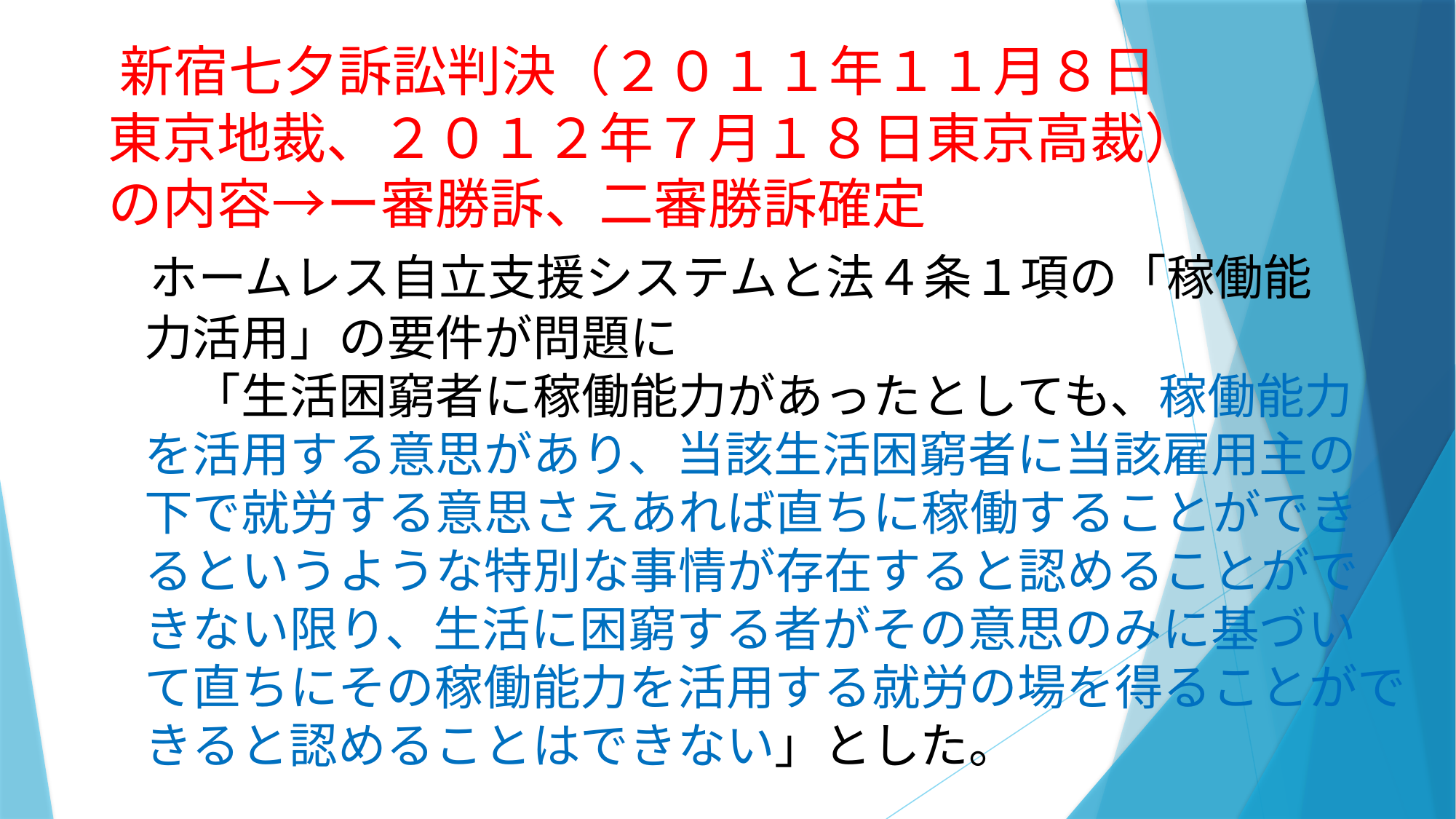

新宿七夕訴訟判決（２０１１年１１月８日
　　東京地裁、２０１２年７月１８日東京高裁）
　　の内容→ー審勝訴、二審勝訴確定
          ホームレス自立支援システムと法４条１項の「稼働能
　　　力活用」の要件が問題に
　　　　「生活困窮者に稼働能力があったとしても、稼働能力
　　　を活用する意思があり、当該生活困窮者に当該雇用主の
　　　下で就労する意思さえあれば直ちに稼働することができ
　　　るというような特別な事情が存在すると認めることがで
　　　きない限り、生活に困窮する者がその意思のみに基づい
　　　て直ちにその稼働能力を活用する就労の場を得ることがで
　　　きると認めることはできない」とした。